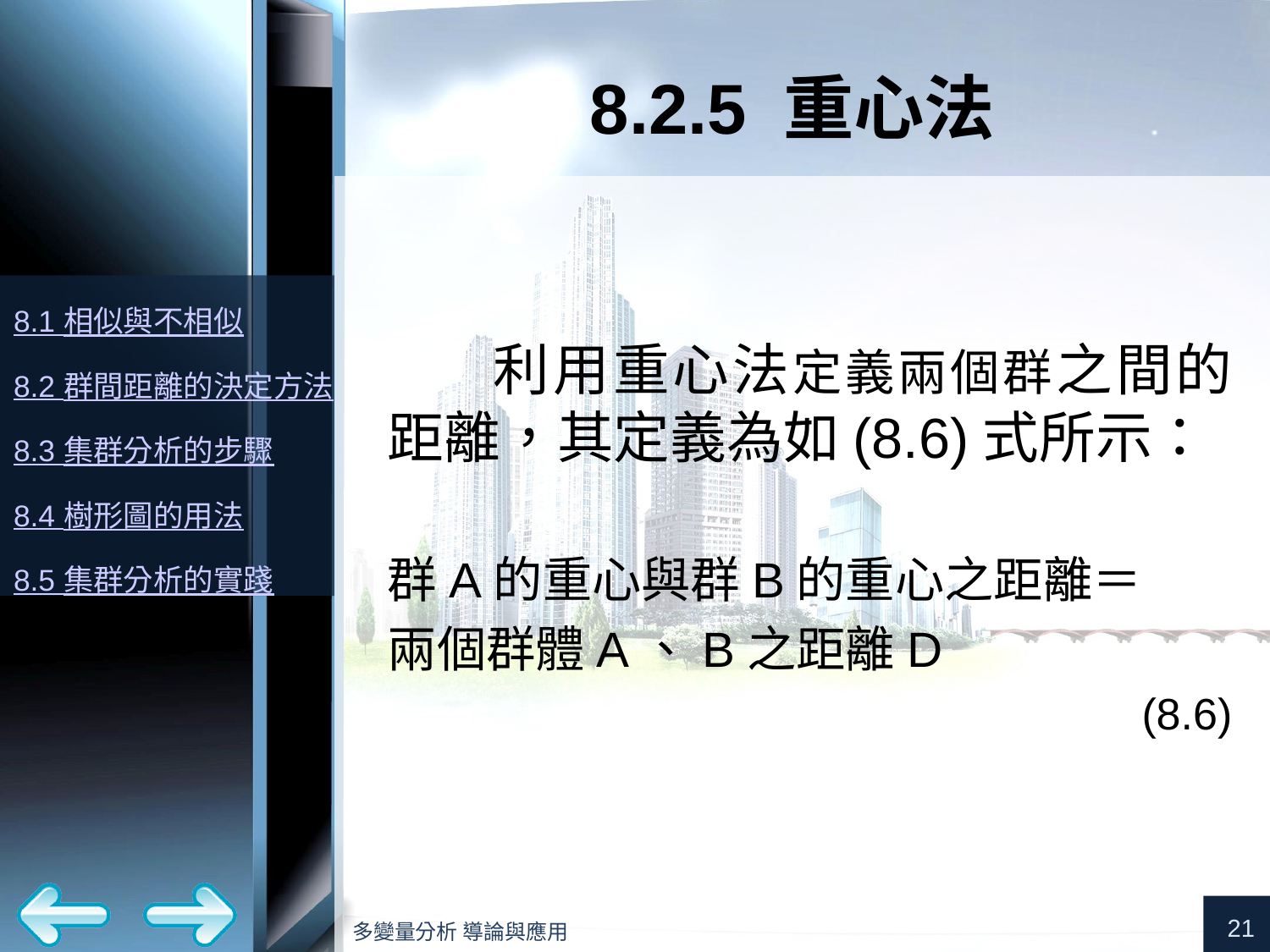

# 8.2.5 重心法
利用重心法定義兩個群之間的距離，其定義為如(8.6)式所示：

群A的重心與群B的重心之距離＝
兩個群體A、B之距離D
(8.6)
21
多變量分析 導論與應用